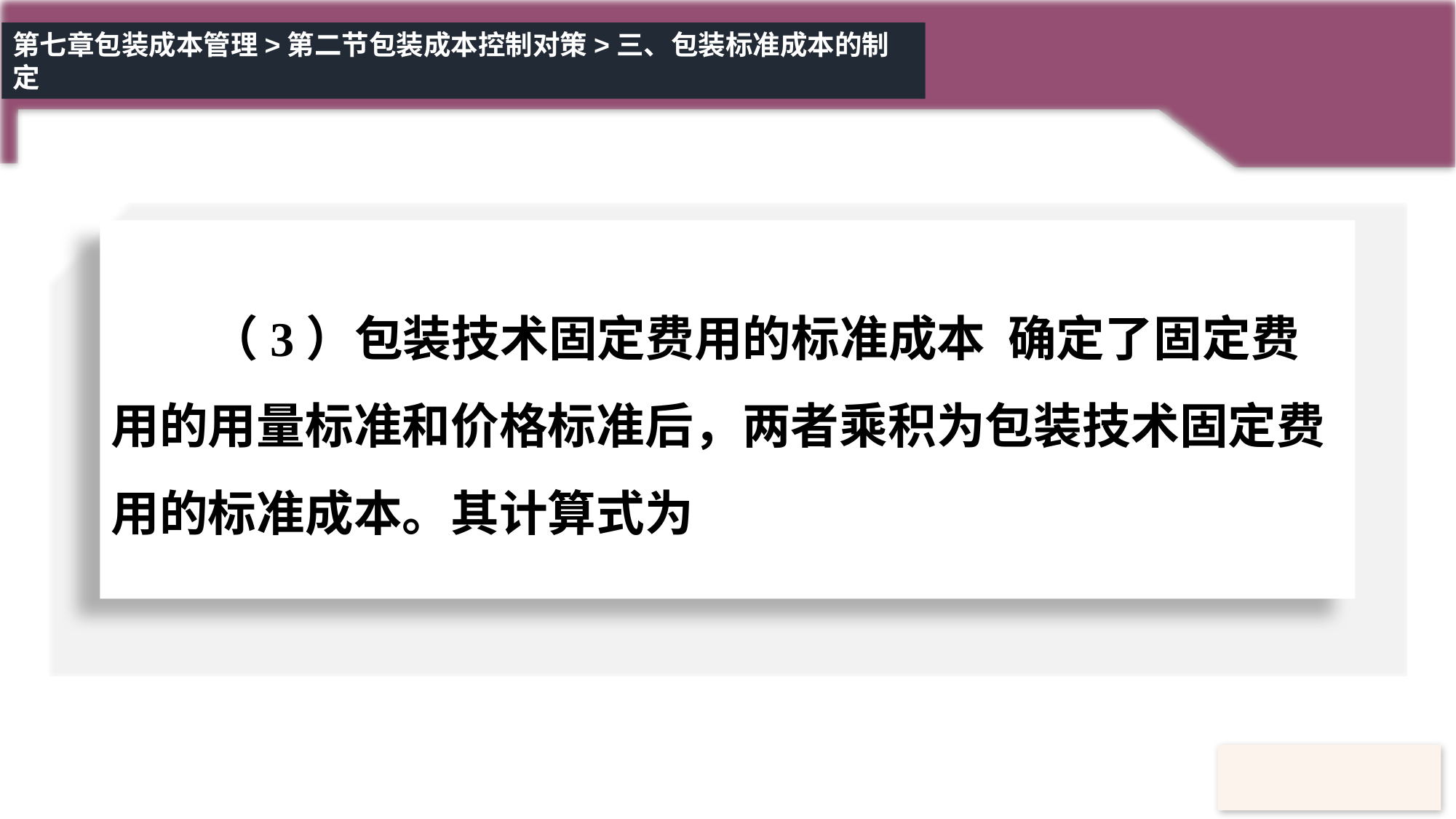

第七章包装成本管理>第二节包装成本控制对策>三、包装标准成本的制定

# （3）包装技术固定费用的标准成本  确定了固定费用的用量标准和价格标准后，两者乘积为包装技术固定费用的标准成本。其计算式为